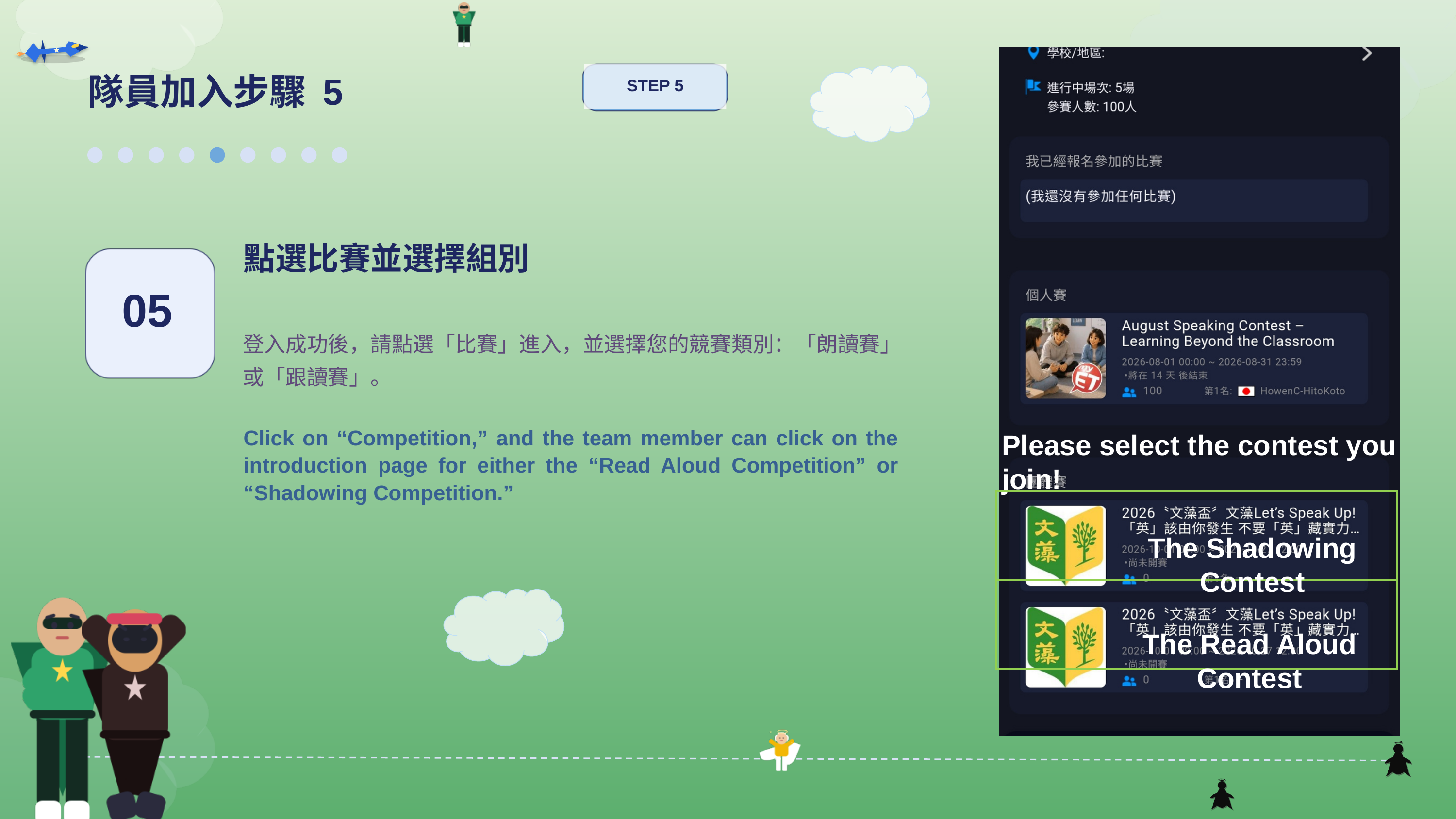

隊員加入步驟 5

STEP 5

點選比賽並選擇組別

05

登入成功後，請點選「比賽」進入，並選擇您的競賽類別：「朗讀賽」或「跟讀賽」。

Click on “Competition,” and the team member can click on the introduction page for either the “Read Aloud Competition” or “Shadowing Competition.”
Please select the contest you join!

The Shadowing Contest

The Read Aloud Contest